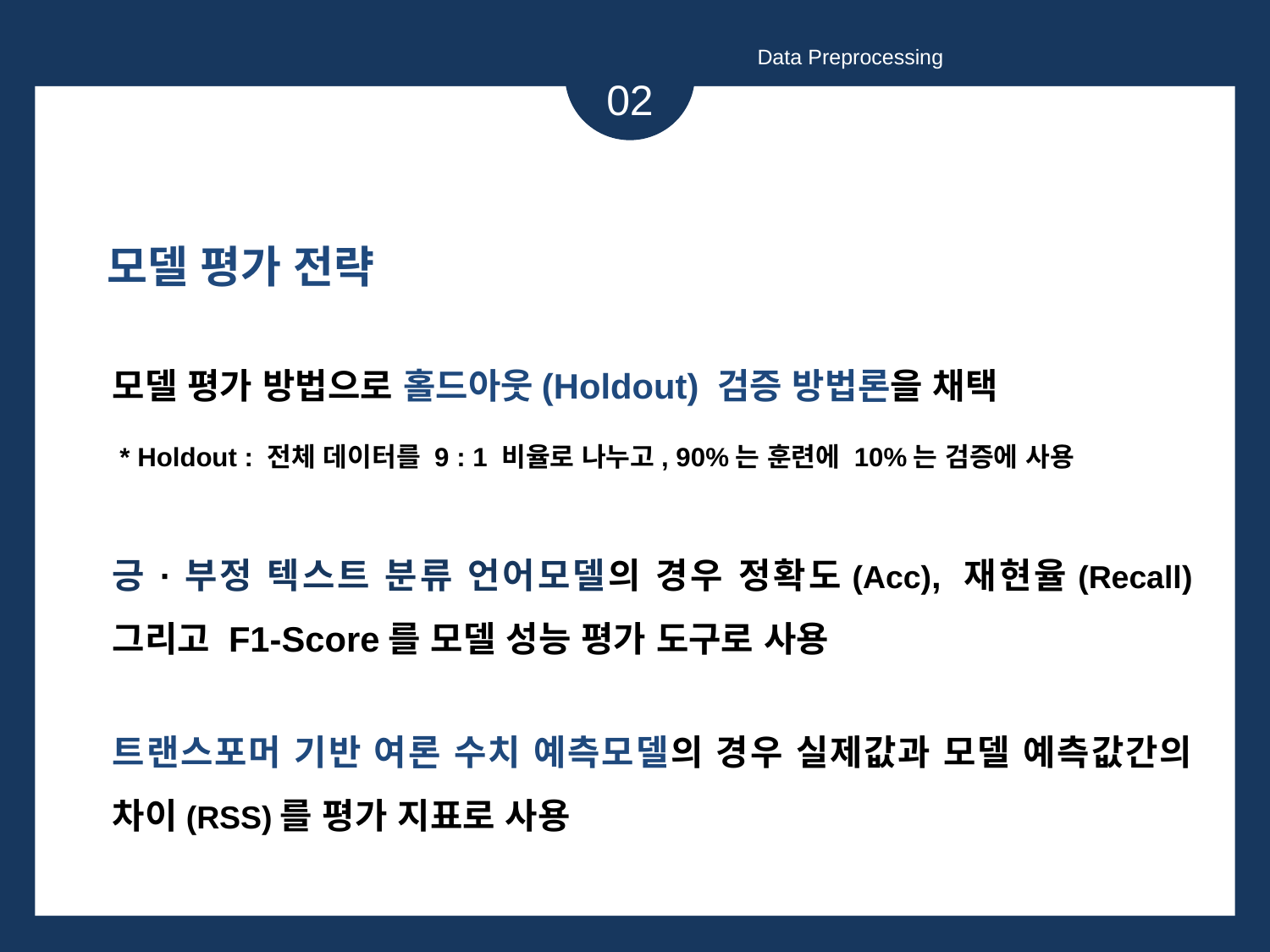

Data Preprocessing
02

모델 평가 전략
모델 평가 방법으로 홀드아웃(Holdout) 검증 방법론을 채택

 * Holdout : 전체 데이터를 9 : 1 비율로 나누고, 90%는 훈련에 10%는 검증에 사용
긍 ∙ 부정 텍스트 분류 언어모델의 경우 정확도(Acc), 재현율(Recall) 그리고 F1-Score를 모델 성능 평가 도구로 사용
트랜스포머 기반 여론 수치 예측모델의 경우 실제값과 모델 예측값간의 차이(RSS)를 평가 지표로 사용